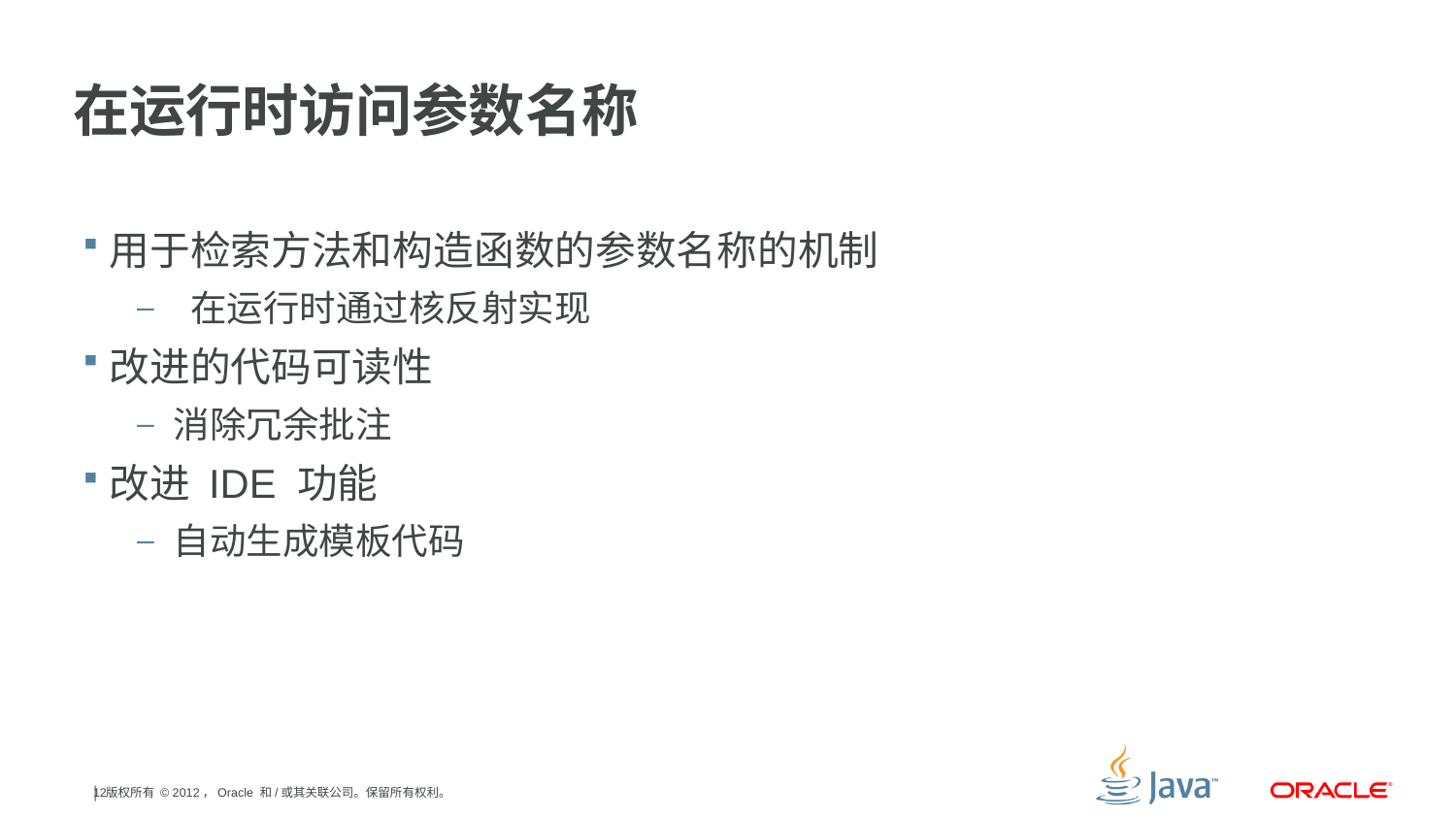

# 在运行时访问参数名称
用于检索方法和构造函数的参数名称的机制
 在运行时通过核反射实现
改进的代码可读性
消除冗余批注
改进 IDE 功能
自动生成模板代码